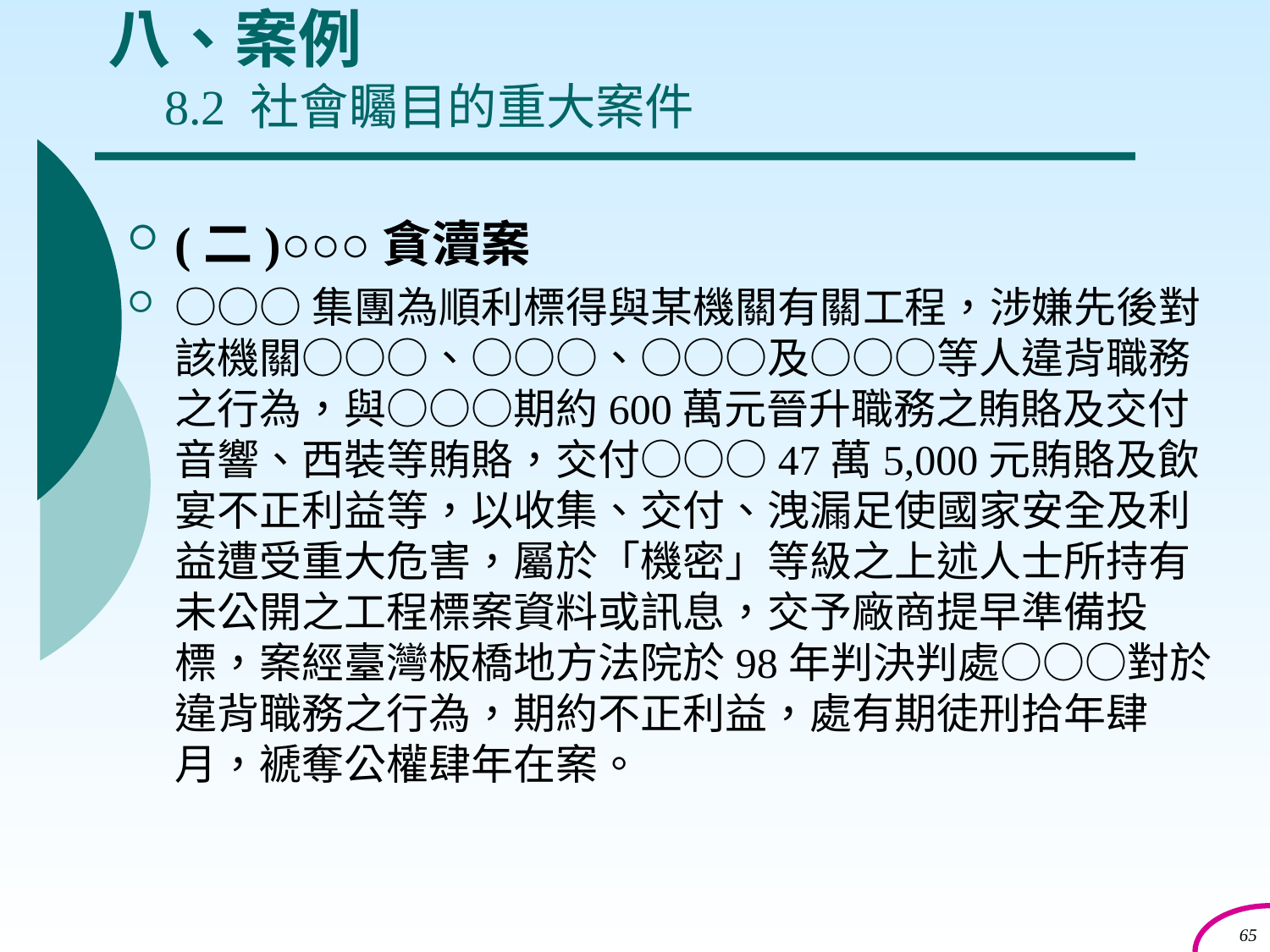

# 八、案例 8.2 社會矚目的重大案件
(二)○○○貪瀆案
○○○集團為順利標得與某機關有關工程，涉嫌先後對該機關○○○、○○○、○○○及○○○等人違背職務之行為，與○○○期約600萬元晉升職務之賄賂及交付音響、西裝等賄賂，交付○○○47萬5,000元賄賂及飲宴不正利益等，以收集、交付、洩漏足使國家安全及利益遭受重大危害，屬於「機密」等級之上述人士所持有未公開之工程標案資料或訊息，交予廠商提早準備投標，案經臺灣板橋地方法院於98年判決判處○○○對於違背職務之行為，期約不正利益，處有期徒刑拾年肆月，褫奪公權肆年在案。

65